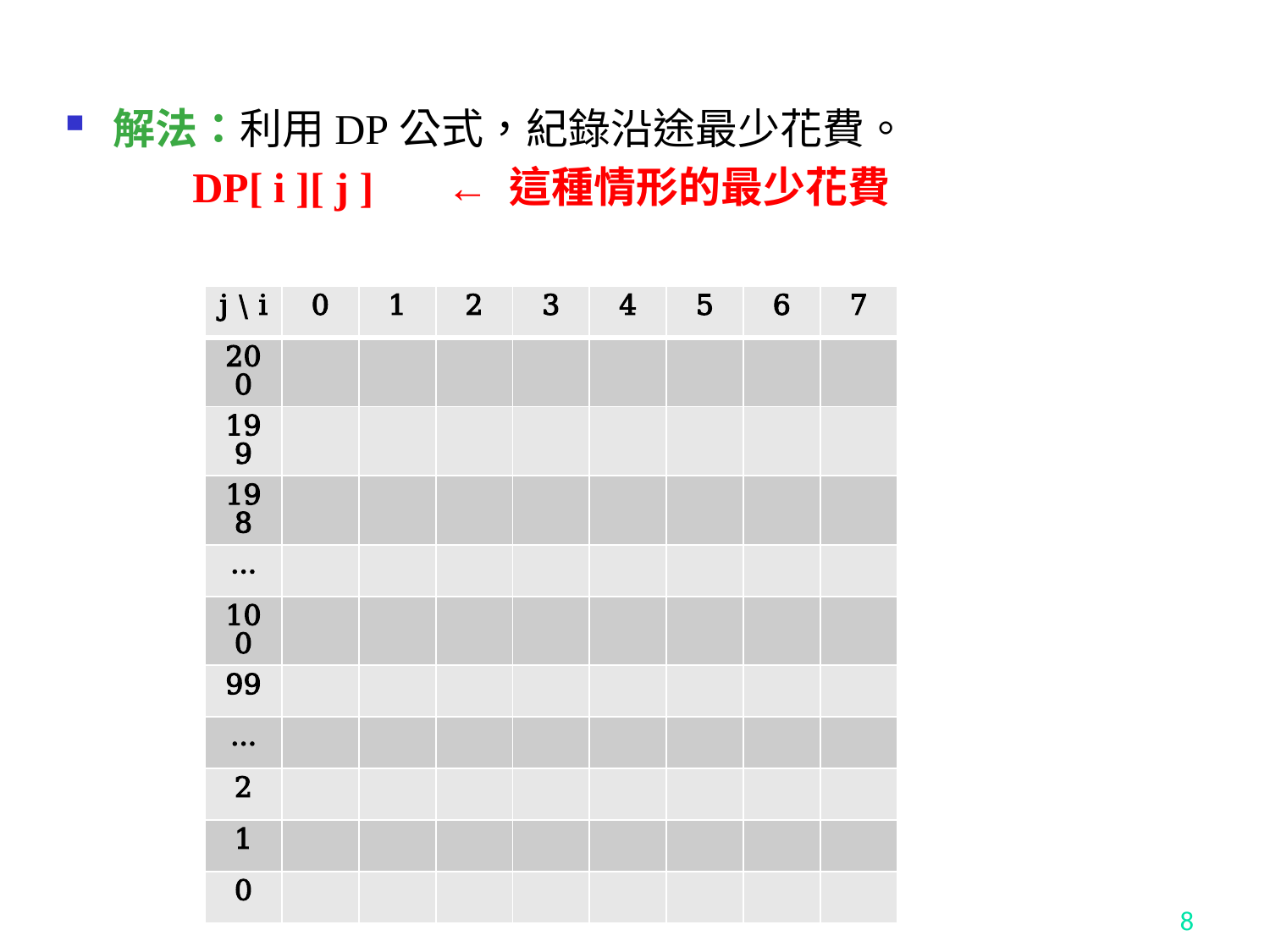

解法：利用DP公式，紀錄沿途最少花費。
	DP[ i ][ j ] 	← 這種情形的最少花費
| j \ i | 0 | 1 | 2 | 3 | 4 | 5 | 6 | 7 |
| --- | --- | --- | --- | --- | --- | --- | --- | --- |
| 200 |  |  |  |  |  |  |  |  |
| 199 |  |  |  |  |  |  |  |  |
| 198 |  |  |  |  |  |  |  |  |
| … |  |  |  |  |  |  |  |  |
| 100 |  |  |  |  |  |  |  |  |
| 99 |  |  |  |  |  |  |  |  |
| … |  |  |  |  |  |  |  |  |
| 2 |  |  |  |  |  |  |  |  |
| 1 |  |  |  |  |  |  |  |  |
| 0 |  |  |  |  |  |  |  |  |
8